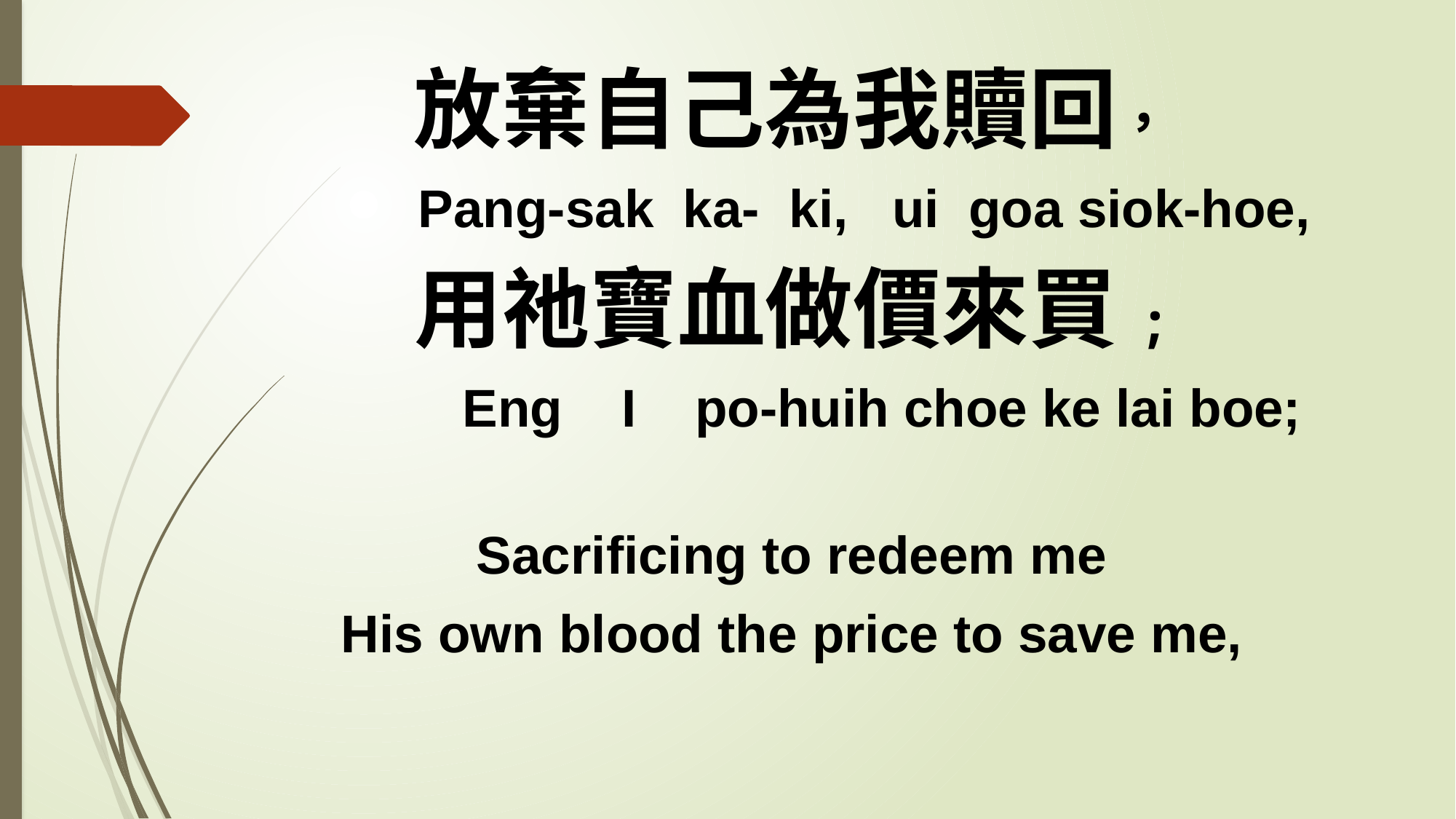

放棄自己為我贖回，
          Pang-sak  ka-  ki,   ui  goa siok-hoe,
用祂寶血做價來買;
             Eng    I    po-huih choe ke lai boe;

Sacrificing to redeem me
His own blood the price to save me,